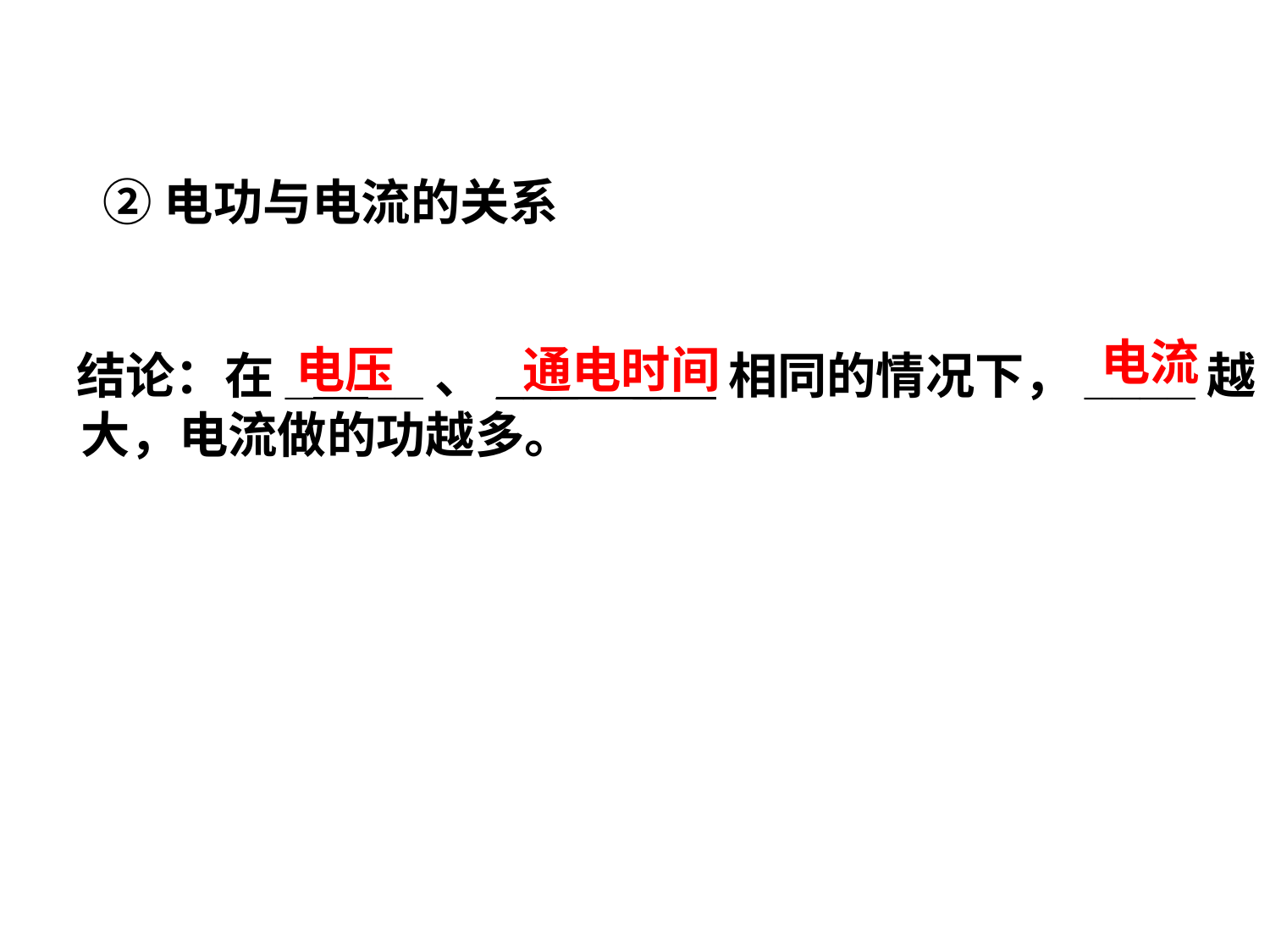

②电功与电流的关系
电流
电压
通电时间
  结论：在_    __、___    ___相同的情况下，____越大，电流做的功越多。